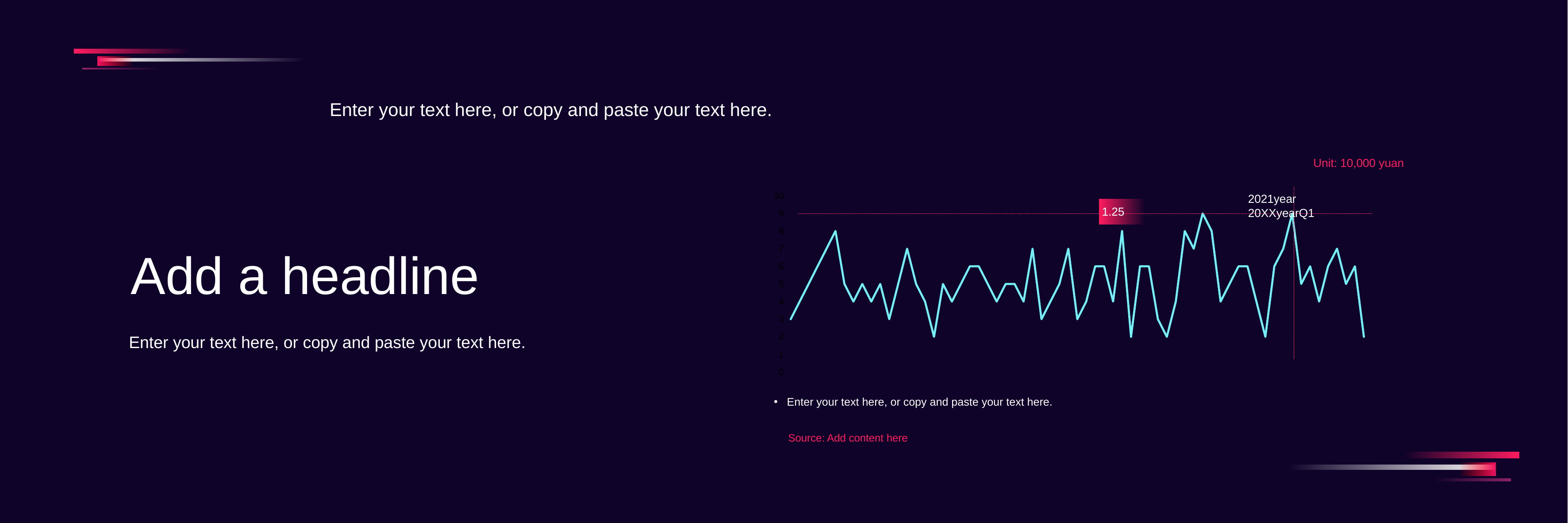

Enter your text here, or copy and paste your text here.
Unit: 10,000 yuan

### Chart

| Category | 系列 1 |
|---|---|
| 类别 1 | 3.0 |
| 类别 2 | 4.0 |
| 类别 3 | 5.0 |
| 类别 4 | 6.0 |
| 类别 5 | 7.0 |
| 类别 6 | 8.0 |
| 类别 7 | 5.0 |
| 类别 8 | 4.0 |
| 类别 9 | 5.0 |
| 类别 10 | 4.0 |
| 类别 11 | 5.0 |
| 类别 12 | 3.0 |
| 类别 13 | 5.0 |
| 类别 14 | 7.0 |
| 类别 15 | 5.0 |
| 类别 16 | 4.0 |
| 类别 17 | 2.0 |
| 类别 18 | 5.0 |
| 类别 19 | 4.0 |
| 类别 20 | 5.0 |
| 类别 21 | 6.0 |
| 类别 22 | 6.0 |
| 类别 23 | 5.0 |
| 类别 24 | 4.0 |
| 类别 25 | 5.0 |
| 类别 26 | 5.0 |
| 类别 27 | 4.0 |
| 类别 28 | 7.0 |
| 类别 29 | 3.0 |
| 类别 30 | 4.0 |
| 类别 31 | 5.0 |
| 类别 32 | 7.0 |
| 类别 33 | 3.0 |
| 类别 34 | 4.0 |
| 类别 35 | 6.0 |
| 类别 36 | 6.0 |
| 类别 37 | 4.0 |
| 类别 38 | 8.0 |
| 类别 39 | 2.0 |
| 类别 40 | 6.0 |
| 类别 41 | 6.0 |
| 类别 42 | 3.0 |
| 类别 43 | 2.0 |
| 类别 44 | 4.0 |
| 类别 45 | 8.0 |
| 类别 46 | 7.0 |
| 类别 47 | 9.0 |
| 类别 48 | 8.0 |
| 类别 49 | 4.0 |
| 类别 50 | 5.0 |
| 类别 51 | 6.0 |
| 类别 52 | 6.0 |
| 类别 53 | 4.0 |
| 类别 54 | 2.0 |
| 类别 55 | 6.0 |
| 类别 56 | 7.0 |
| 类别 57 | 9.0 |
| 类别 58 | 5.0 |
| 类别 59 | 6.0 |
| 类别 60 | 4.0 |
| 类别 61 | 6.0 |
| 类别 62 | 7.0 |
| 类别 63 | 5.0 |
| 类别 64 | 6.0 |
| 类别 65 | 2.0 |
2021year  20XXyearQ1

1.25
Enter your text here, or copy and paste your text here.
Source: Add content here
Add a headline
Enter your text here, or copy and paste your text here.